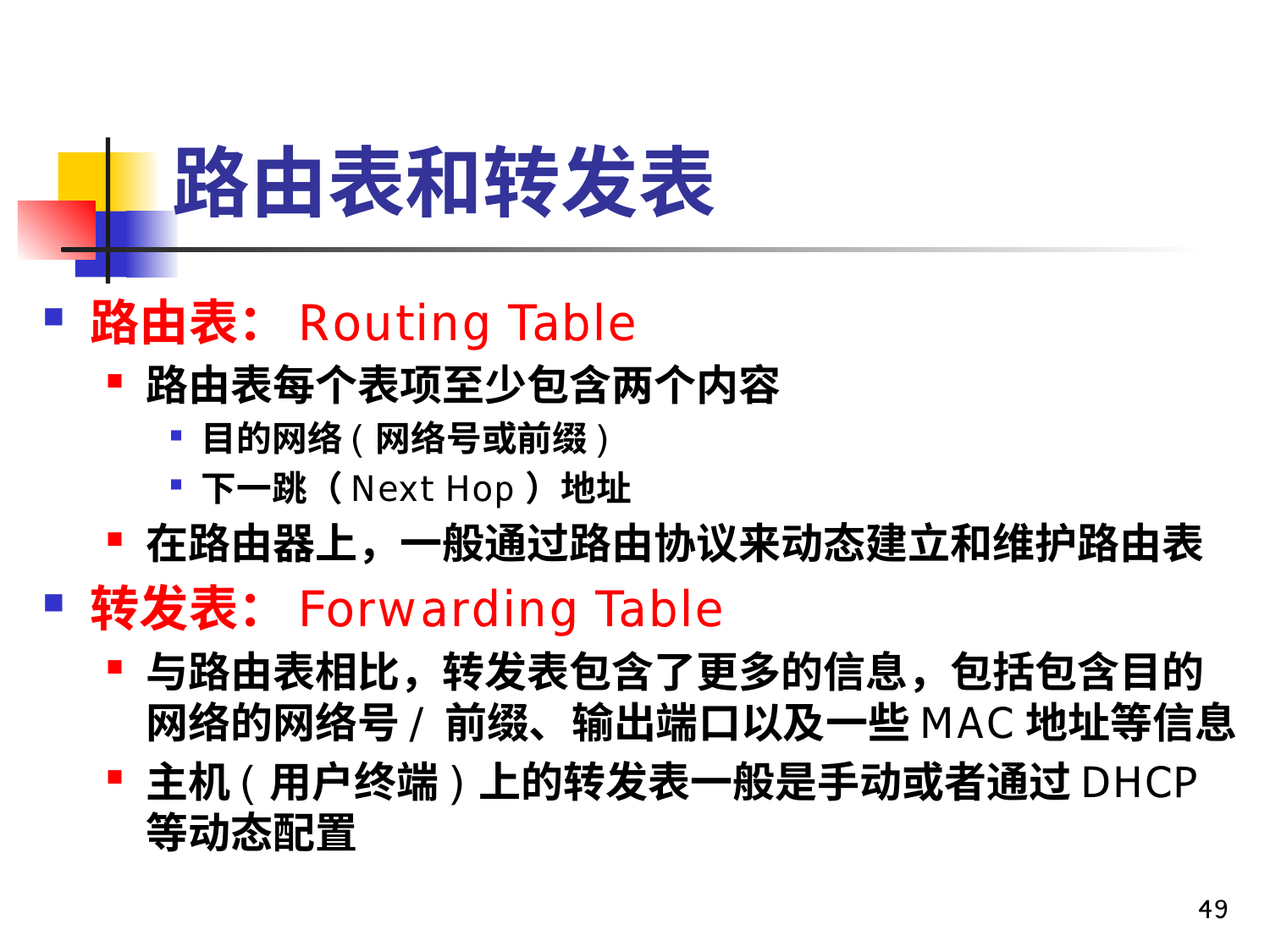

# 路由表和转发表
路由表：Routing Table
路由表每个表项至少包含两个内容
目的网络(网络号或前缀)
下一跳（Next Hop）地址
在路由器上，一般通过路由协议来动态建立和维护路由表
转发表：Forwarding Table
与路由表相比，转发表包含了更多的信息，包括包含目的网络的网络号/前缀、输出端口以及一些MAC地址等信息
主机(用户终端)上的转发表一般是手动或者通过DHCP等动态配置
49